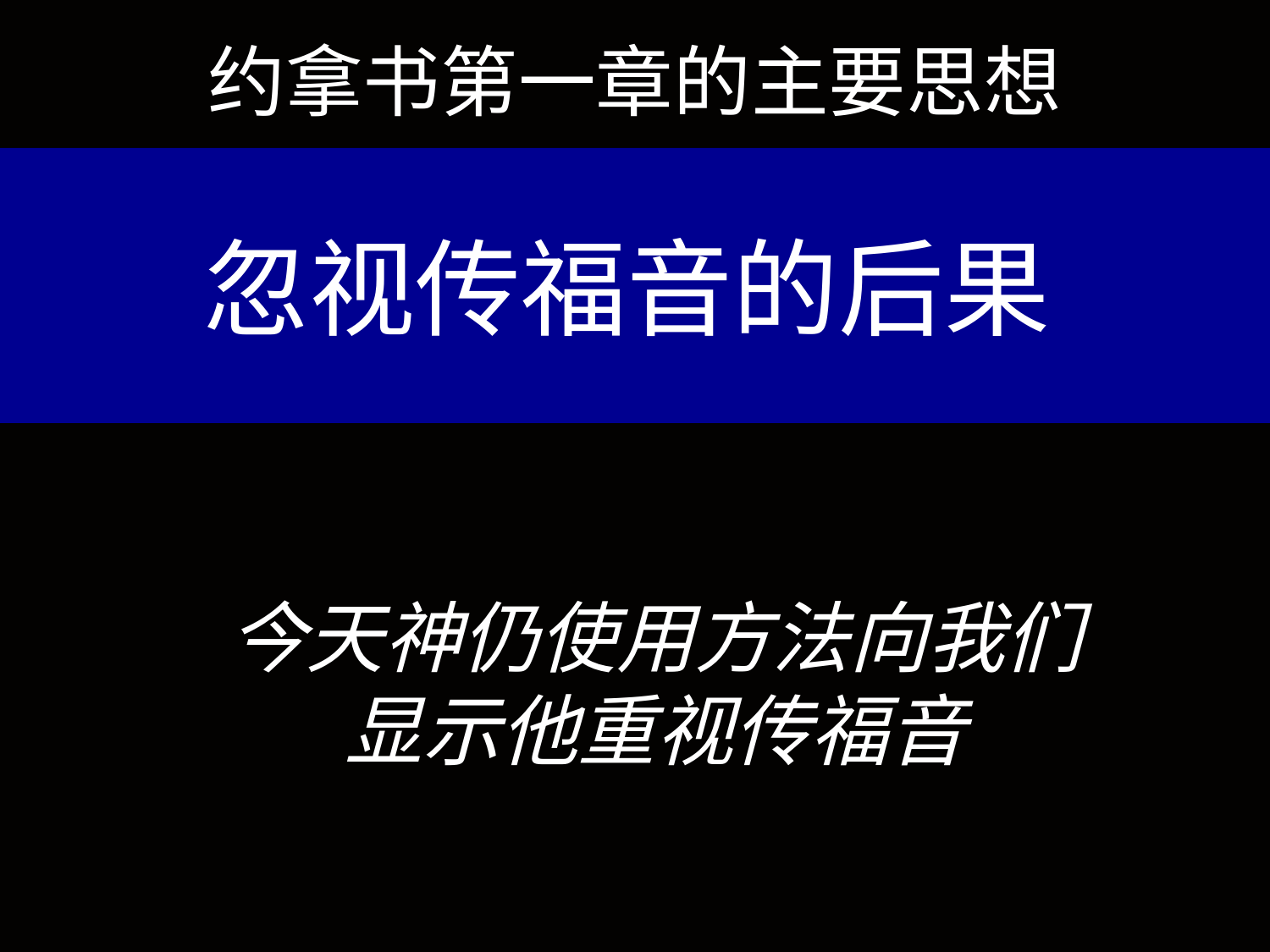

约拿书第一章的主要思想
       忽视传福音的后果
今天神仍使用方法向我们显示他重视传福音